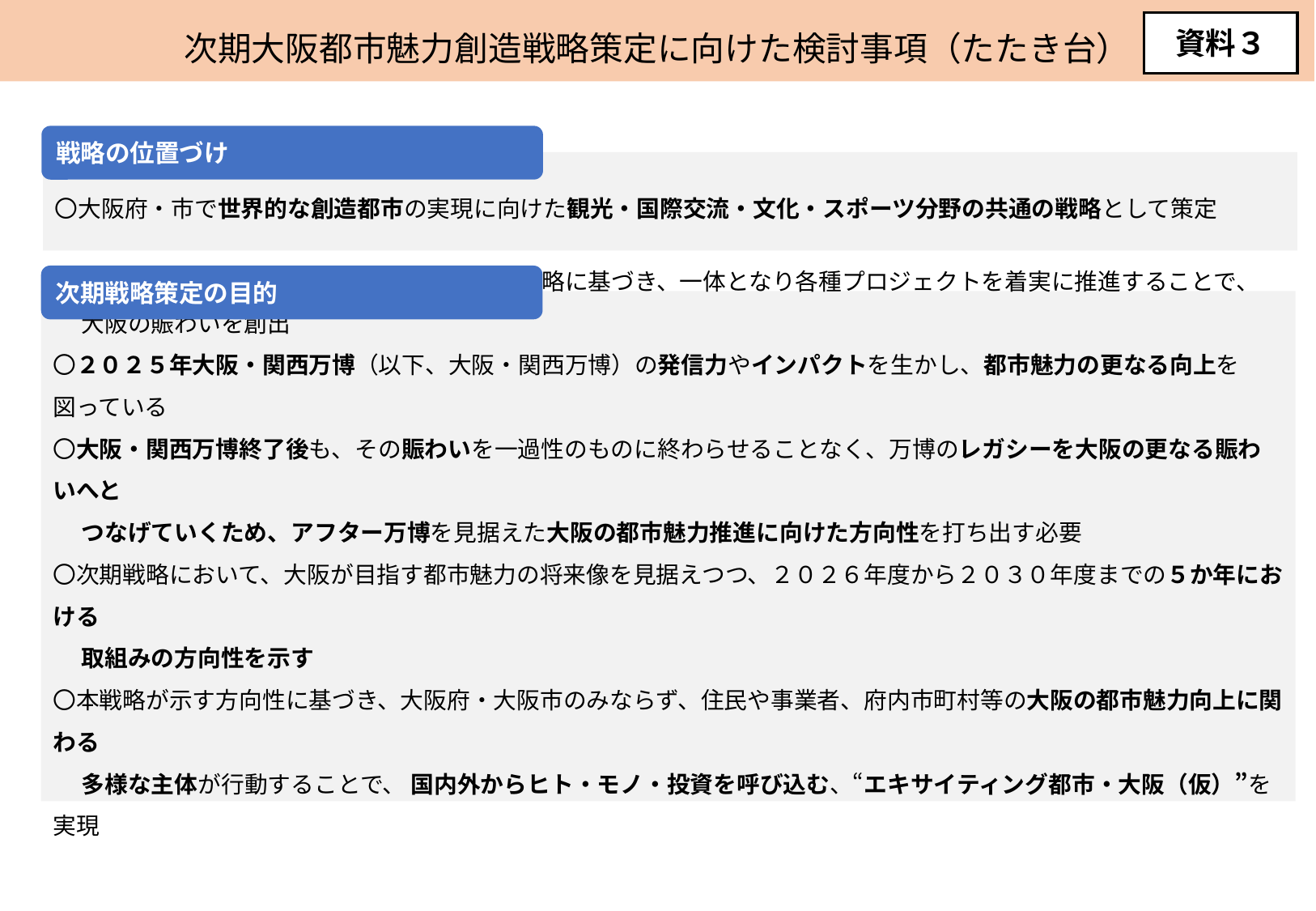

次期大阪都市魅力創造戦略策定に向けた検討事項（たたき台）
資料３
戦略の位置づけ
〇大阪府・市で世界的な創造都市の実現に向けた観光・国際交流・文化・スポーツ分野の共通の戦略として策定
次期戦略策定の目的
〇大阪府・市ではこれまでから都市魅力創造戦略に基づき、一体となり各種プロジェクトを着実に推進することで、
　 大阪の賑わいを創出
〇２０２５年大阪・関西万博（以下、大阪・関西万博）の発信力やインパクトを生かし、都市魅力の更なる向上を図っている
〇大阪・関西万博終了後も、その賑わいを一過性のものに終わらせることなく、万博のレガシーを大阪の更なる賑わいへと
　 つなげていくため、アフター万博を見据えた大阪の都市魅力推進に向けた方向性を打ち出す必要
〇次期戦略において、大阪が目指す都市魅力の将来像を見据えつつ、２０２６年度から２０３０年度までの５か年における
　 取組みの方向性を示す
〇本戦略が示す方向性に基づき、大阪府・大阪市のみならず、住民や事業者、府内市町村等の大阪の都市魅力向上に関わる
　 多様な主体が行動することで、 国内外からヒト・モノ・投資を呼び込む、“エキサイティング都市・大阪（仮）”を実現